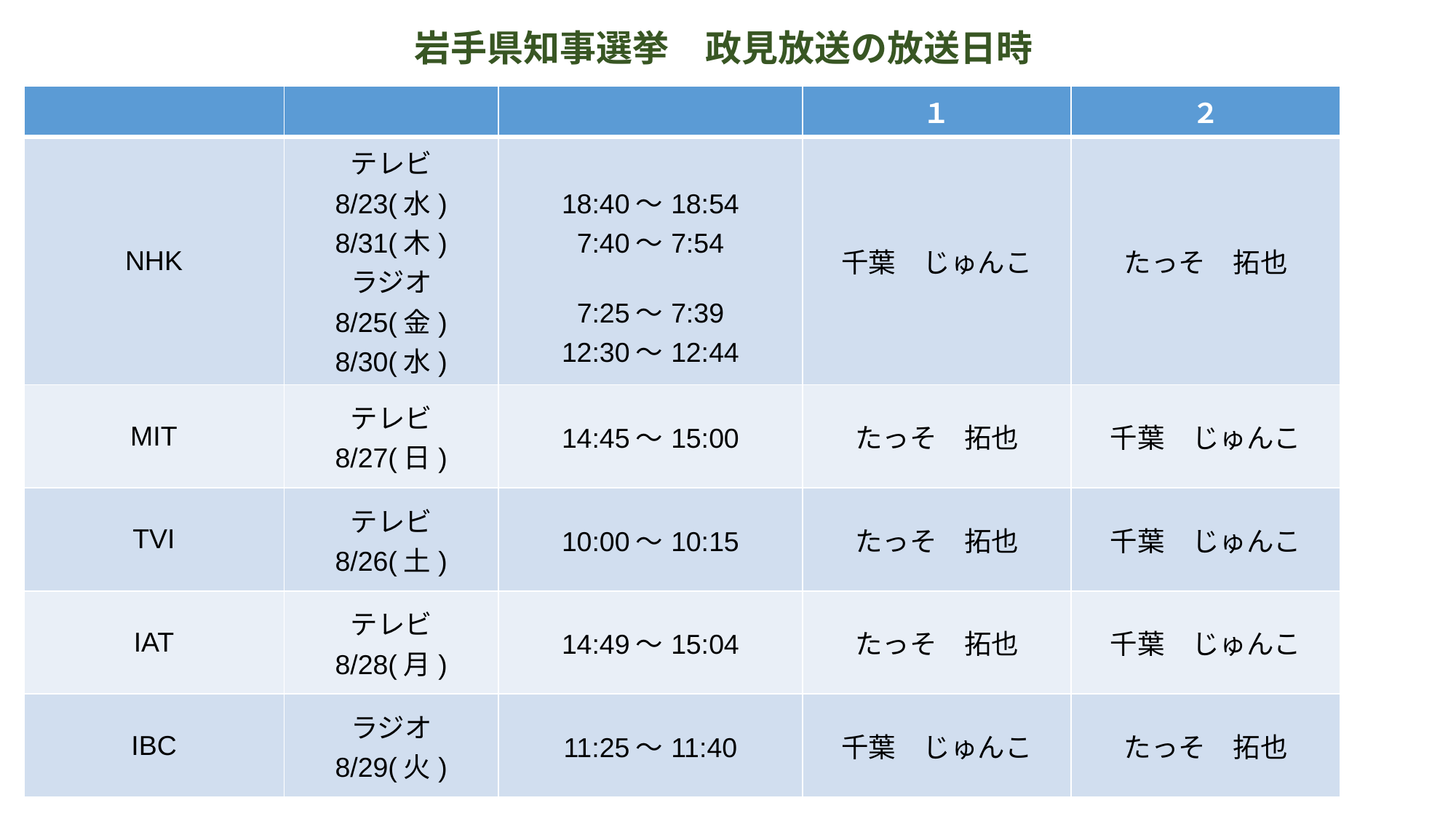

岩手県知事選挙　政見放送の放送日時
|  |  |  | １ | ２ |
| --- | --- | --- | --- | --- |
| NHK | テレビ 8/23(水) 8/31(木) ラジオ 8/25(金) 8/30(水) | 18:40～18:54 7:40～7:54 7:25～7:39 12:30～12:44 | 千葉　じゅんこ | たっそ　拓也 |
| MIT | テレビ 8/27(日) | 14:45～15:00 | たっそ　拓也 | 千葉　じゅんこ |
| TVI | テレビ 8/26(土) | 10:00～10:15 | たっそ　拓也 | 千葉　じゅんこ |
| IAT | テレビ 8/28(月) | 14:49～15:04 | たっそ　拓也 | 千葉　じゅんこ |
| IBC | ラジオ 8/29(火) | 11:25～11:40 | 千葉　じゅんこ | たっそ　拓也 |